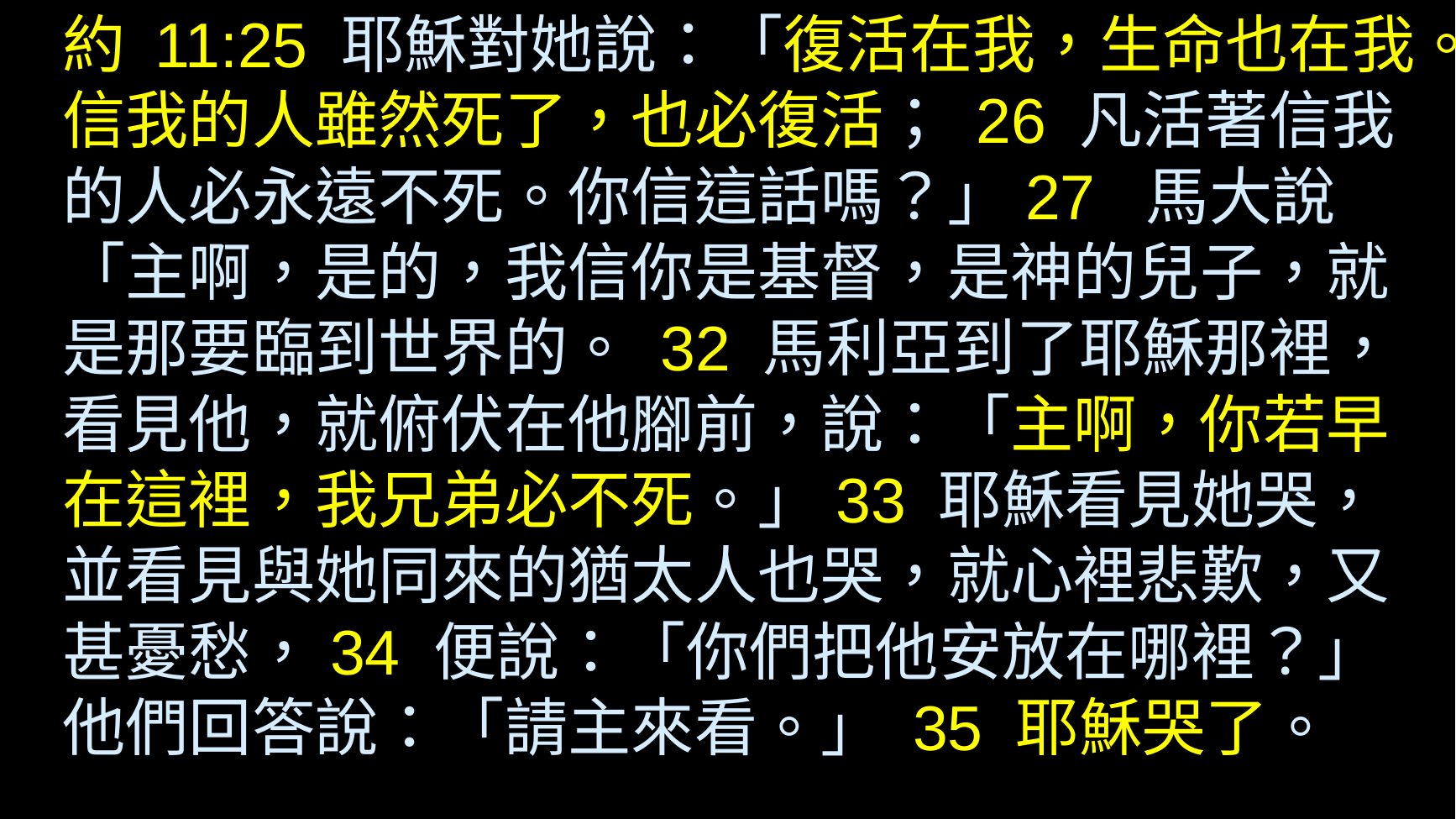

約 11:25 耶穌對她說：「復活在我，生命也在我。信我的人雖然死了，也必復活； 26 凡活著信我的人必永遠不死。你信這話嗎？」27  馬大說「主啊，是的，我信你是基督，是神的兒子，就是那要臨到世界的。 32 馬利亞到了耶穌那裡，看見他，就俯伏在他腳前，說：「主啊，你若早在這裡，我兄弟必不死。」33 耶穌看見她哭，並看見與她同來的猶太人也哭，就心裡悲歎，又甚憂愁，34 便說：「你們把他安放在哪裡？」他們回答說：「請主來看。」 35 耶穌哭了。